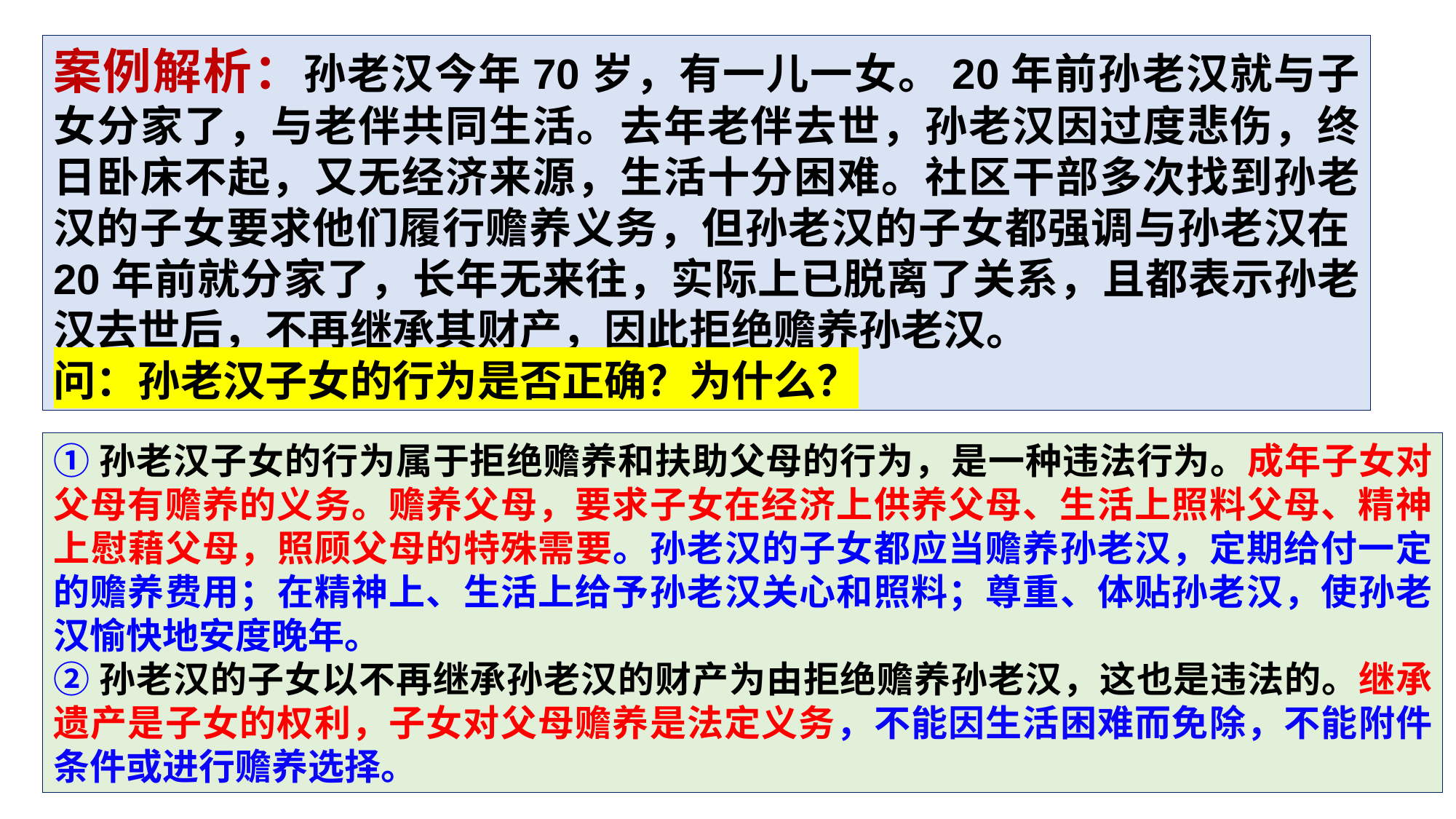

案例解析：孙老汉今年70岁，有一儿一女。20年前孙老汉就与子女分家了，与老伴共同生活。去年老伴去世，孙老汉因过度悲伤，终日卧床不起，又无经济来源，生活十分困难。社区干部多次找到孙老汉的子女要求他们履行赡养义务，但孙老汉的子女都强调与孙老汉在20年前就分家了，长年无来往，实际上已脱离了关系，且都表示孙老汉去世后，不再继承其财产，因此拒绝赡养孙老汉。
问：孙老汉子女的行为是否正确？为什么？
①孙老汉子女的行为属于拒绝赡养和扶助父母的行为，是一种违法行为。成年子女对父母有赡养的义务。赡养父母，要求子女在经济上供养父母、生活上照料父母、精神上慰藉父母，照顾父母的特殊需要。孙老汉的子女都应当赡养孙老汉，定期给付一定的赡养费用；在精神上、生活上给予孙老汉关心和照料；尊重、体贴孙老汉，使孙老汉愉快地安度晚年。
②孙老汉的子女以不再继承孙老汉的财产为由拒绝赡养孙老汉，这也是违法的。继承遗产是子女的权利，子女对父母赡养是法定义务，不能因生活困难而免除，不能附件条件或进行赡养选择。